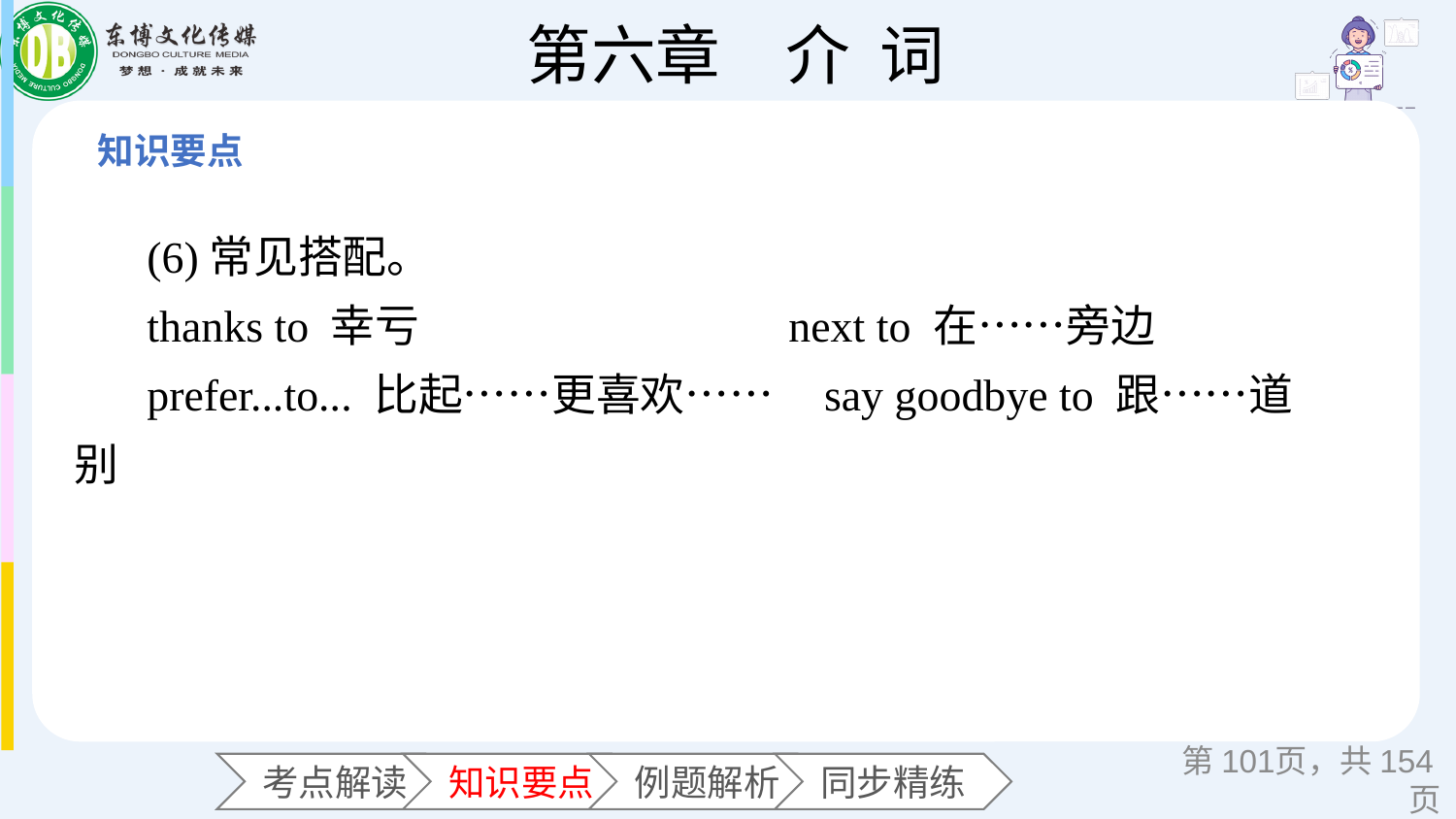

(6)常见搭配。
thanks to 幸亏                                    next to 在……旁边
prefer...to... 比起……更喜欢……    say goodbye to 跟……道别
第101页，共154页